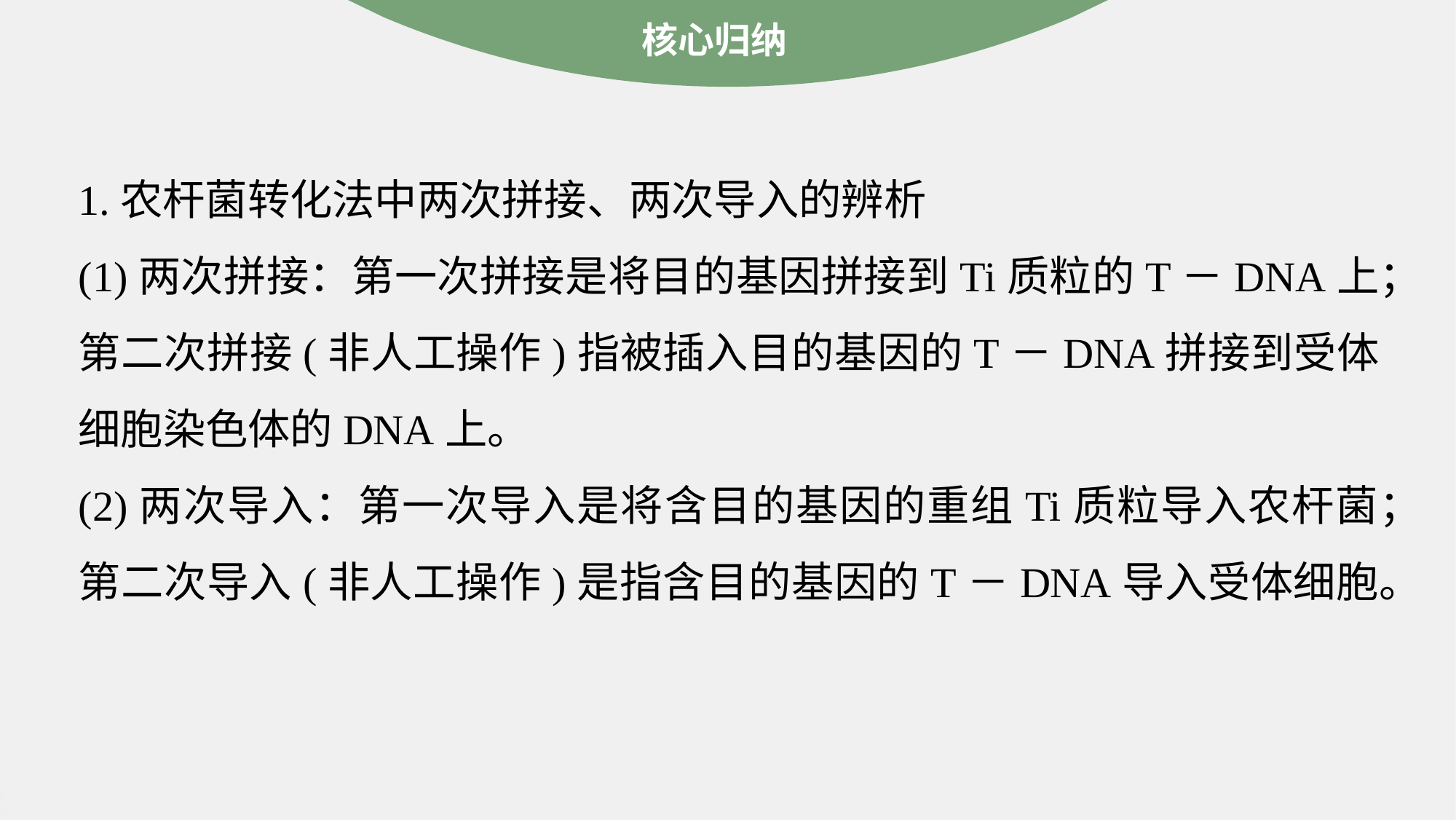

核心归纳
1.农杆菌转化法中两次拼接、两次导入的辨析
(1)两次拼接：第一次拼接是将目的基因拼接到Ti质粒的T－DNA上；第二次拼接(非人工操作)指被插入目的基因的T－DNA拼接到受体细胞染色体的DNA上。
(2)两次导入：第一次导入是将含目的基因的重组Ti质粒导入农杆菌；第二次导入(非人工操作)是指含目的基因的T－DNA导入受体细胞。